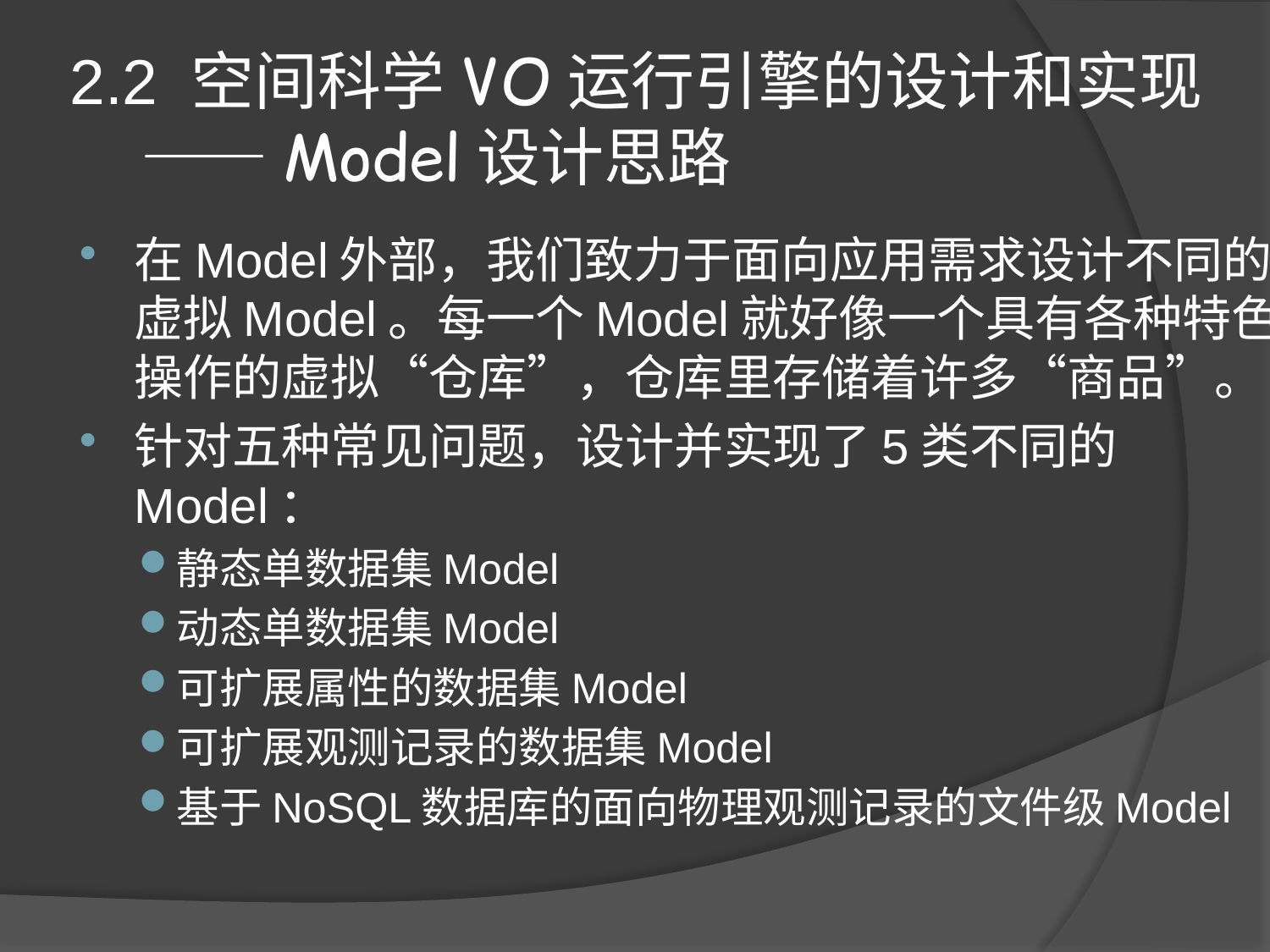

# 2.2 空间科学VO运行引擎的设计和实现 ——Model设计思路
在Model外部，我们致力于面向应用需求设计不同的虚拟Model。每一个Model就好像一个具有各种特色操作的虚拟“仓库”，仓库里存储着许多“商品”。
针对五种常见问题，设计并实现了5类不同的Model：
静态单数据集Model
动态单数据集Model
可扩展属性的数据集Model
可扩展观测记录的数据集Model
基于NoSQL数据库的面向物理观测记录的文件级Model